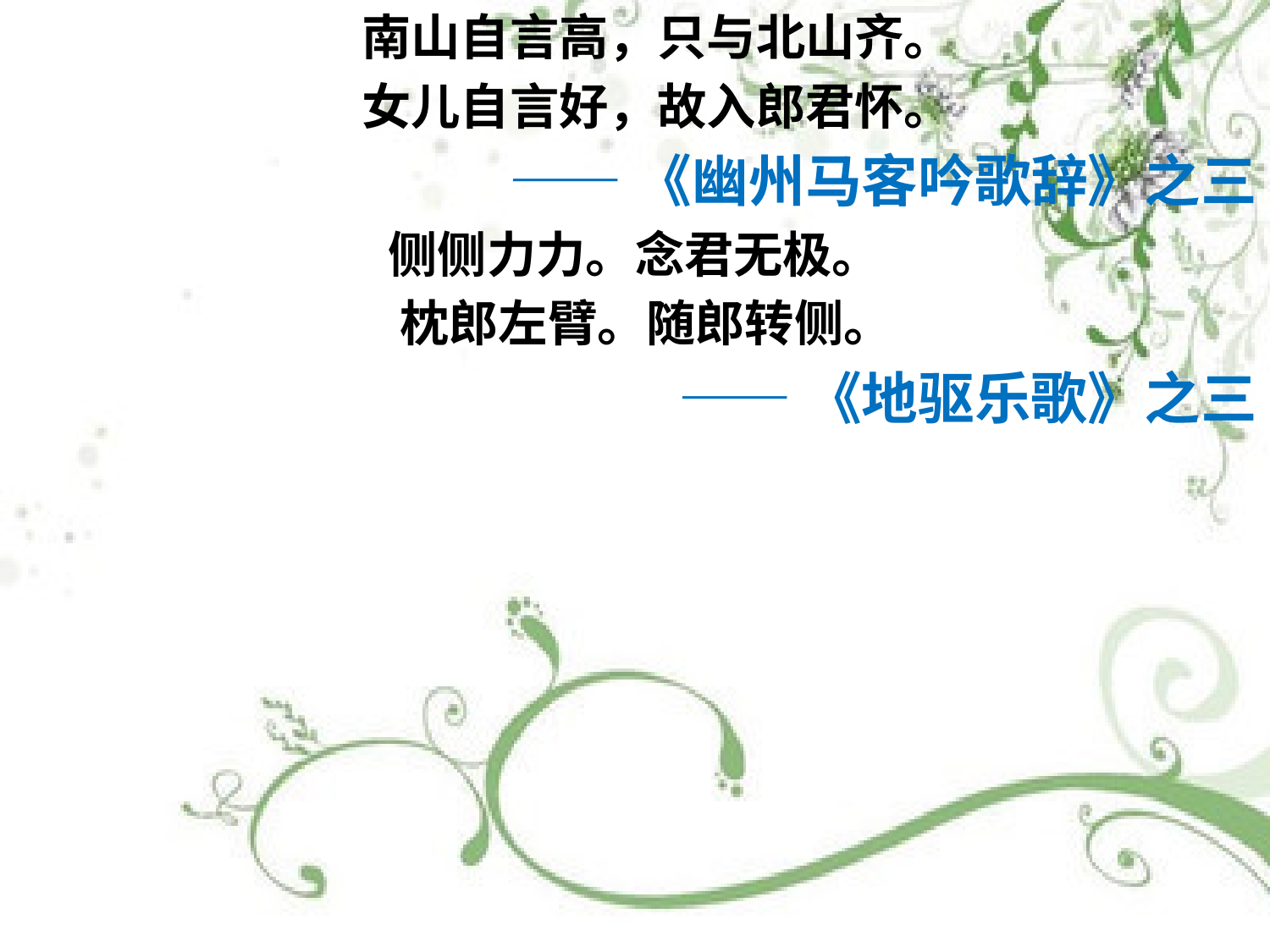

南山自言高，只与北山齐。
   女儿自言好，故入郎君怀。
——《幽州马客吟歌辞》之三
侧侧力力。念君无极。
 枕郎左臂。随郎转侧。
——《地驱乐歌》之三